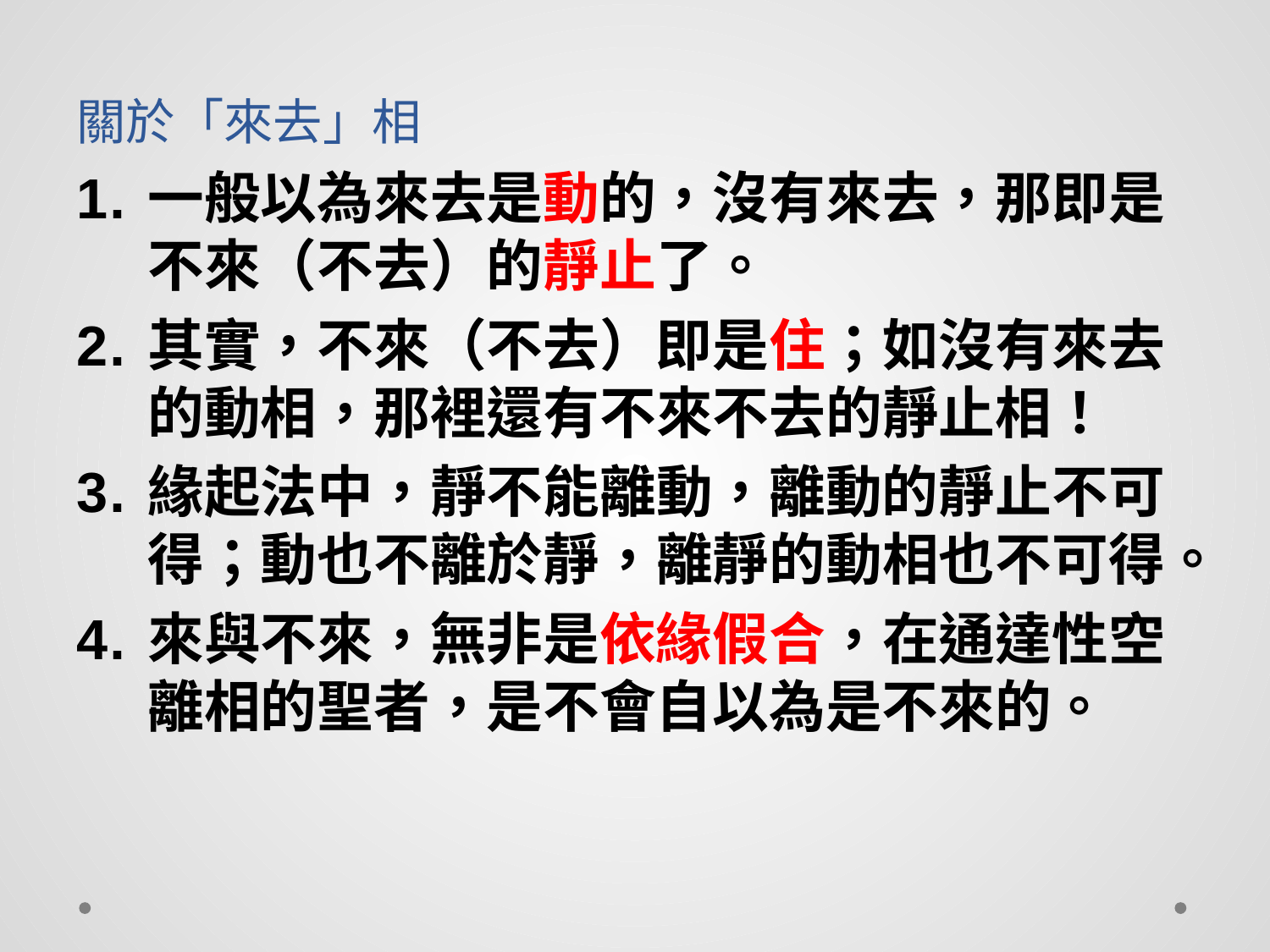

# 關於「來去」相
一般以為來去是動的，沒有來去，那即是不來（不去）的靜止了。
其實，不來（不去）即是住；如沒有來去的動相，那裡還有不來不去的靜止相！
緣起法中，靜不能離動，離動的靜止不可得；動也不離於靜，離靜的動相也不可得。
來與不來，無非是依緣假合，在通達性空離相的聖者，是不會自以為是不來的。